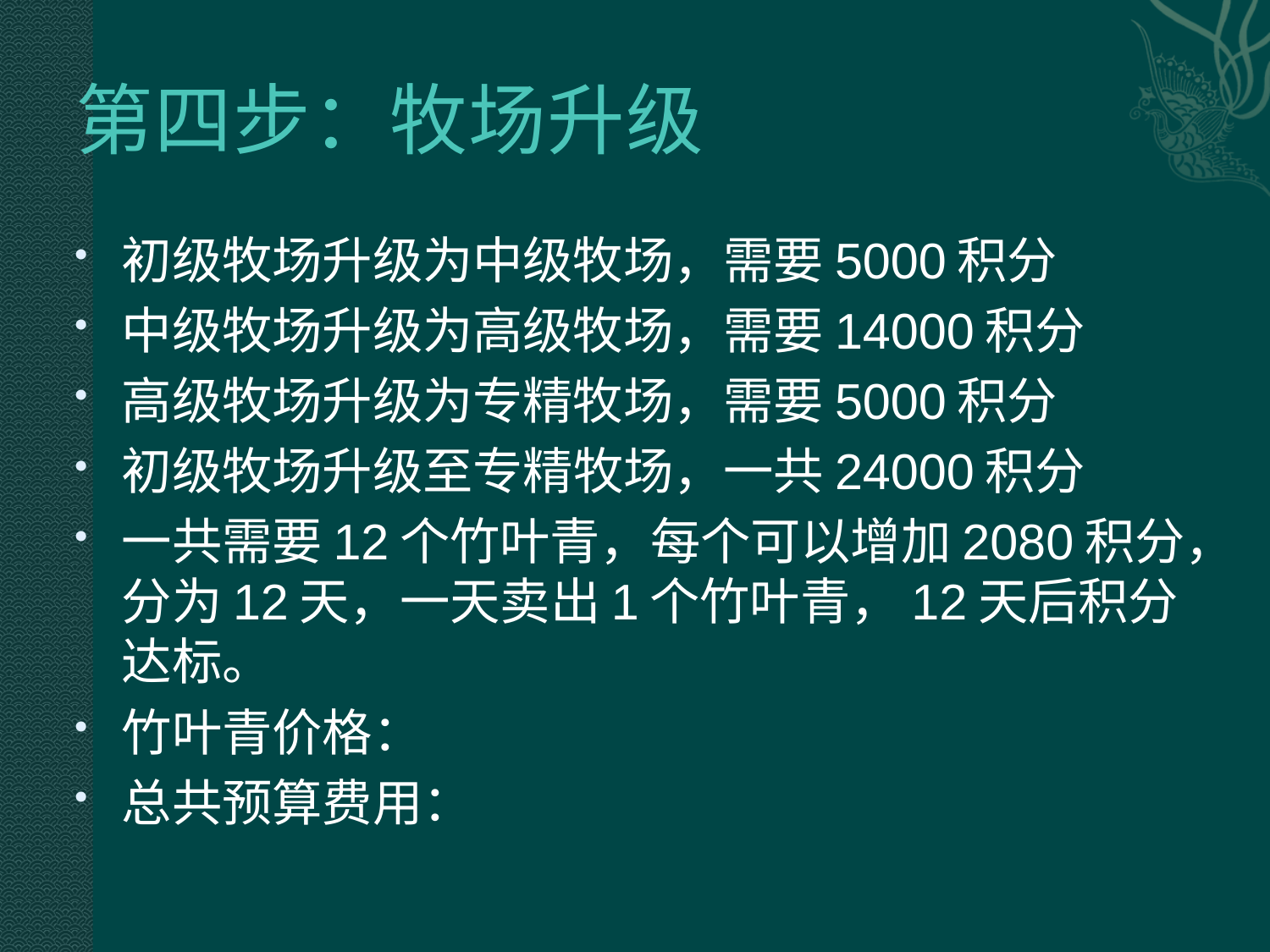

# 第四步：牧场升级
初级牧场升级为中级牧场，需要5000积分
中级牧场升级为高级牧场，需要14000积分
高级牧场升级为专精牧场，需要5000积分
初级牧场升级至专精牧场，一共24000积分
一共需要12个竹叶青，每个可以增加2080积分，分为12天，一天卖出1个竹叶青，12天后积分达标。
竹叶青价格：
总共预算费用：